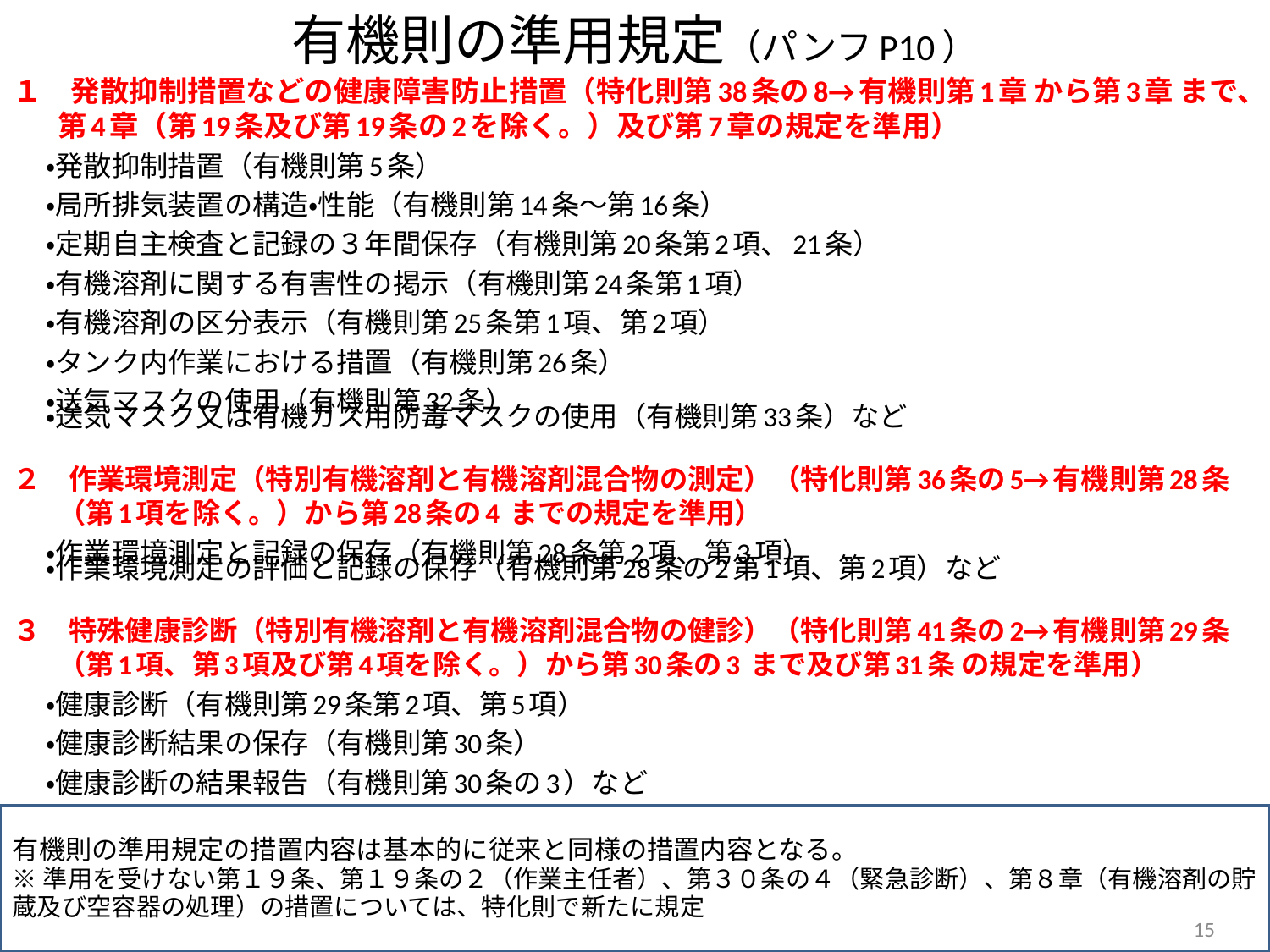

# 有機則の準用規定（パンフP10）
１　発散抑制措置などの健康障害防止措置（特化則第38条の8→有機則第1章 から第3章 まで、第4章（第19条及び第19条の2を除く。）及び第7章の規定を準用）
・発散抑制措置（有機則第5条）
・局所排気装置の構造・性能（有機則第14条～第16条）
・定期自主検査と記録の３年間保存（有機則第20条第2項、21条）
・有機溶剤に関する有害性の掲示（有機則第24条第1項）
・有機溶剤の区分表示（有機則第25条第1項、第2項）
・タンク内作業における措置（有機則第26条）
・送気マスクの使用（有機則第32条）
・送気マスク又は有機ガス用防毒マスクの使用（有機則第33条）など

２　作業環境測定（特別有機溶剤と有機溶剤混合物の測定）（特化則第36条の5→有機則第28条 （第1項を除く。）から第28条の4 までの規定を準用）
・作業環境測定と記録の保存（有機則第28条第2項、第3項）
・作業環境測定の評価と記録の保存（有機則第28条の2第1項、第2項）など

３　特殊健康診断（特別有機溶剤と有機溶剤混合物の健診）（特化則第41条の2→有機則第29条 （第1項、第3項及び第4項を除く。）から第30条の3 まで及び第31条 の規定を準用）
・健康診断（有機則第29条第2項、第5項）
・健康診断結果の保存（有機則第30条）
・健康診断の結果報告（有機則第30条の3）など
有機則の準用規定の措置内容は基本的に従来と同様の措置内容となる。
※準用を受けない第１９条、第１９条の２（作業主任者）、第３０条の４（緊急診断）、第８章（有機溶剤の貯蔵及び空容器の処理）の措置については、特化則で新たに規定
15
15